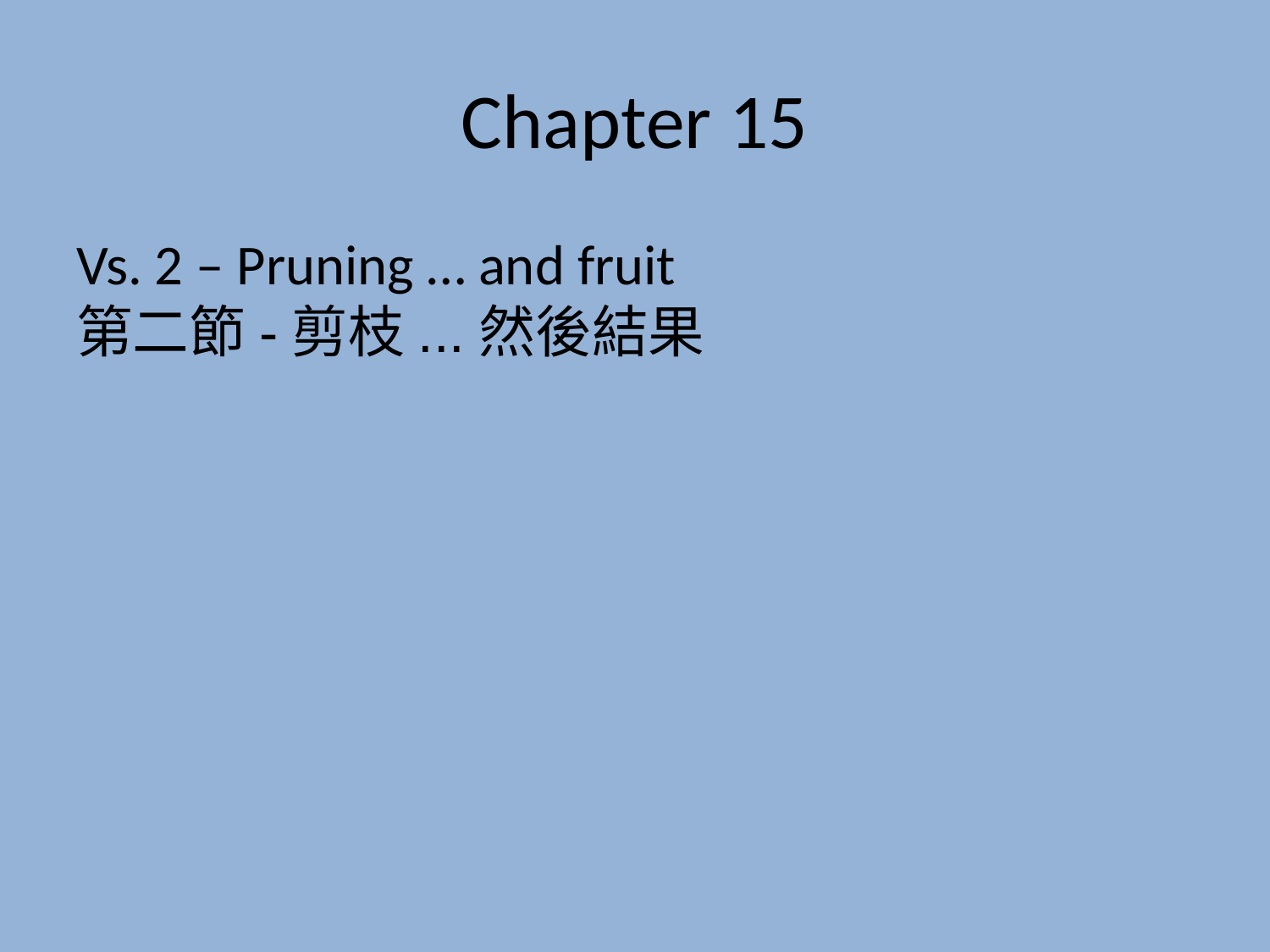

# Chapter 15
Vs. 2 – Pruning … and fruit
第二節-剪枝...然後結果